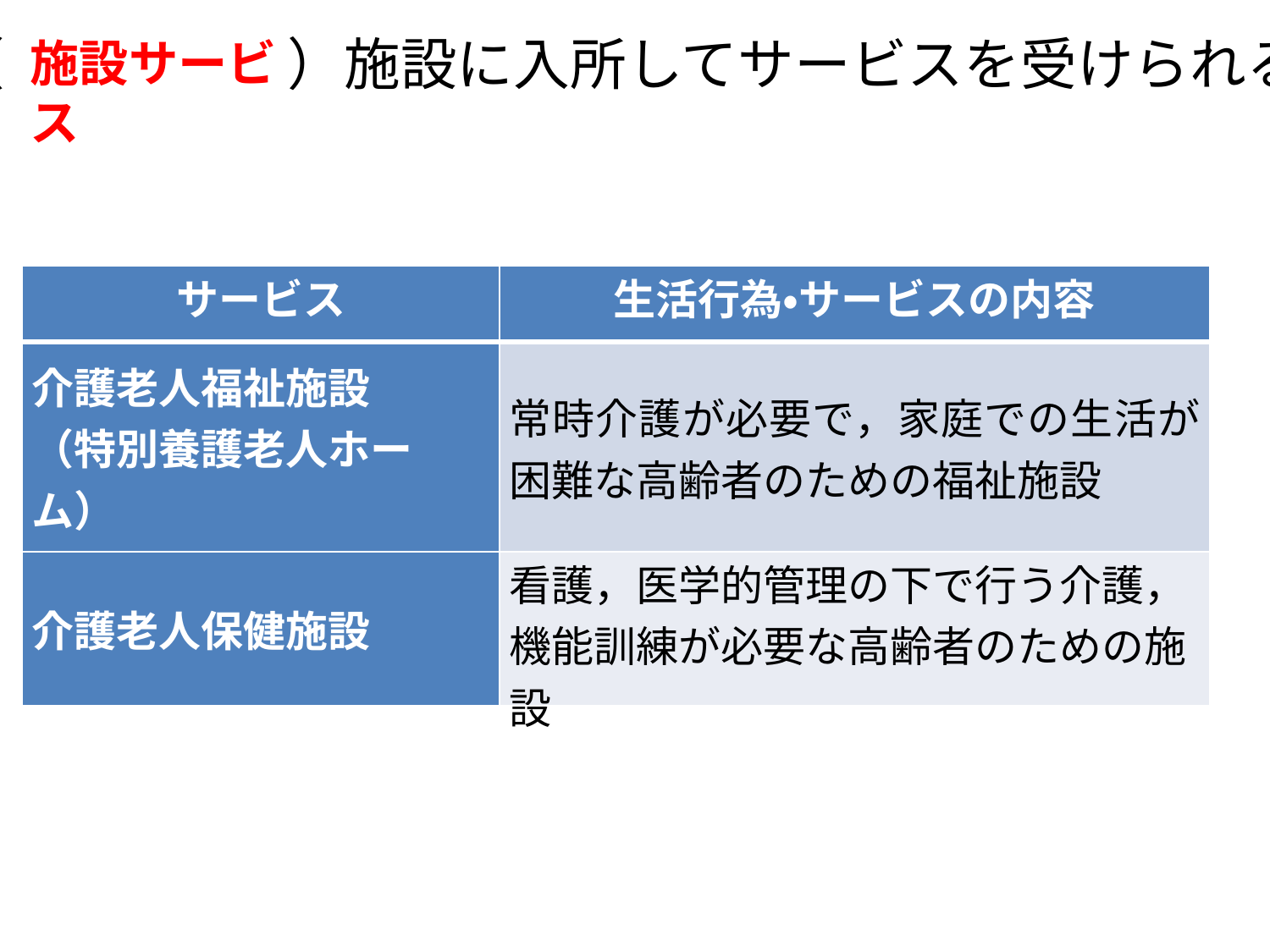

（施設サービ）施設に入所してサービスを受けられる
施設サービス
| サービス | 生活行為・サービスの内容 |
| --- | --- |
| 介護老人福祉施設 （特別養護老人ホーム） | 常時介護が必要で，家庭での生活が困難な高齢者のための福祉施設 |
| 介護老人保健施設 | 看護，医学的管理の下で行う介護，機能訓練が必要な高齢者のための施設 |